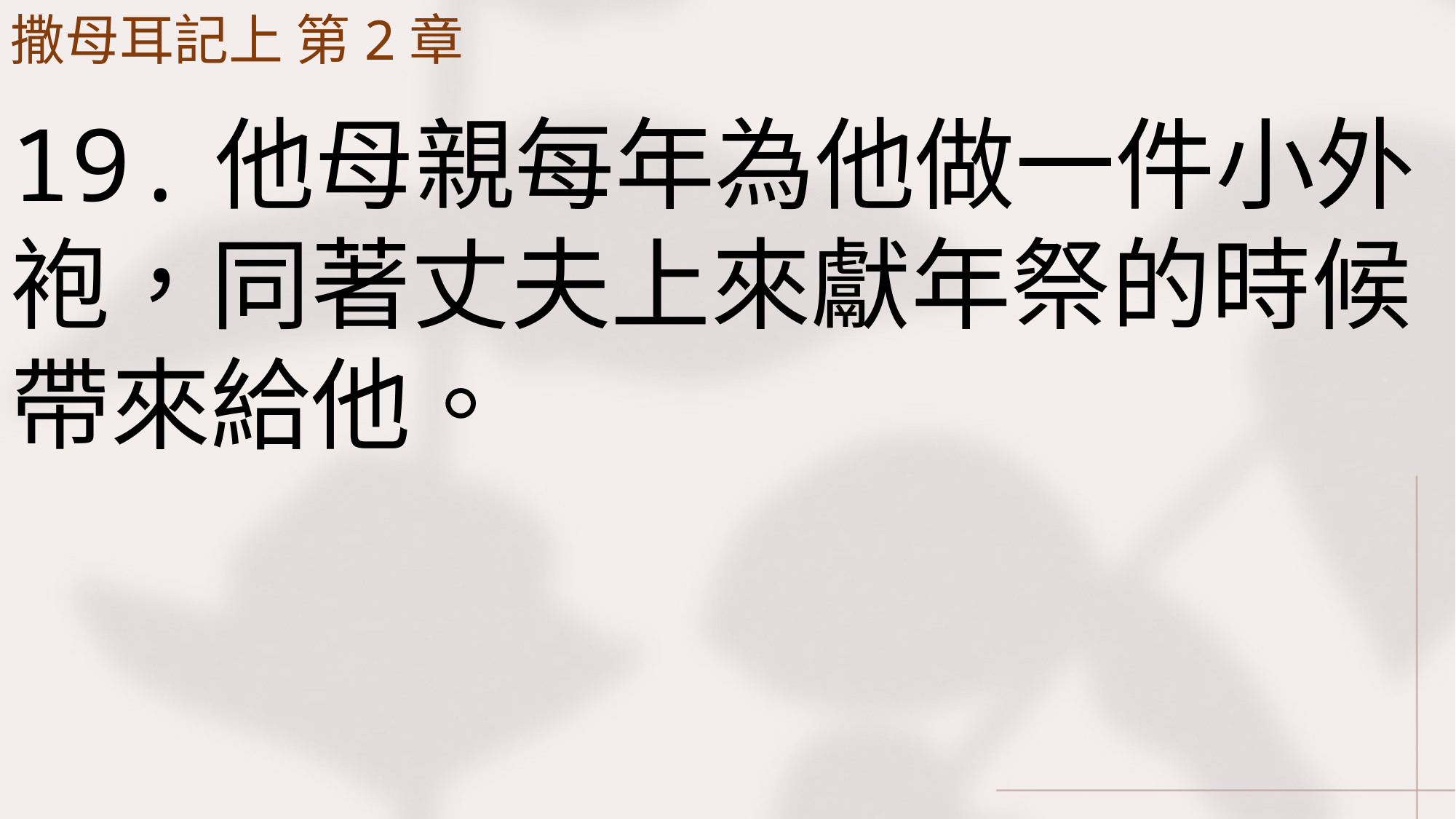

撒母耳記上 第2章
19.他母親每年為他做一件小外袍，同著丈夫上來獻年祭的時候帶來給他。